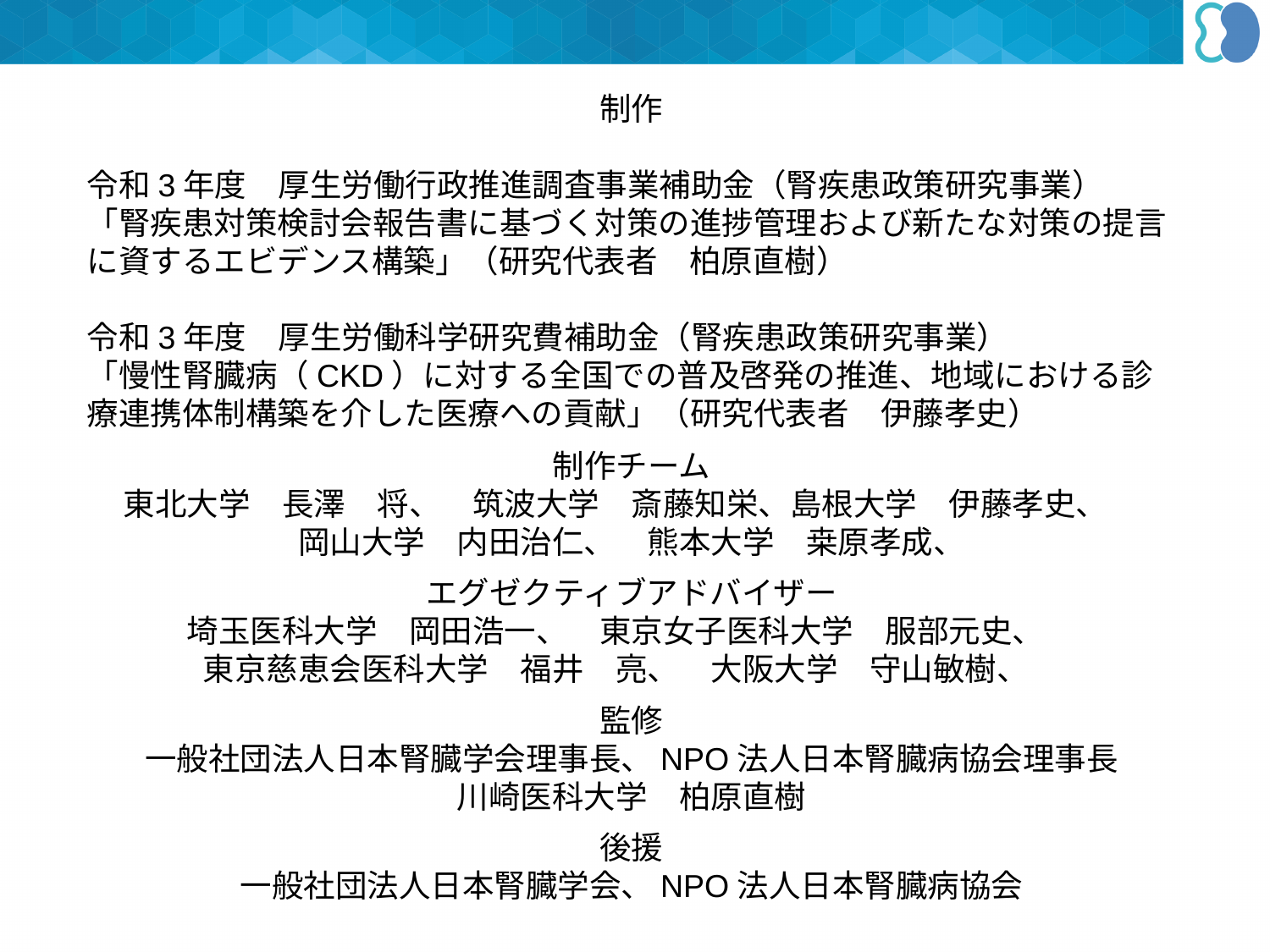

制作

令和3年度　厚生労働行政推進調査事業補助金（腎疾患政策研究事業）
「腎疾患対策検討会報告書に基づく対策の進捗管理および新たな対策の提言に資するエビデンス構築」（研究代表者　柏原直樹）

令和3年度　厚生労働科学研究費補助金（腎疾患政策研究事業）
「慢性腎臓病（CKD）に対する全国での普及啓発の推進、地域における診療連携体制構築を介した医療への貢献」（研究代表者　伊藤孝史）
制作チーム
東北大学　長澤　将、　筑波大学　斎藤知栄、島根大学　伊藤孝史、
岡山大学　内田治仁、　熊本大学　桒原孝成、
エグゼクティブアドバイザー
埼玉医科大学　岡田浩一、　東京女子医科大学　服部元史、
東京慈恵会医科大学　福井　亮、　大阪大学　守山敏樹、
監修
一般社団法人日本腎臓学会理事長、NPO法人日本腎臓病協会理事長
川崎医科大学　柏原直樹
後援
一般社団法人日本腎臓学会、NPO法人日本腎臓病協会